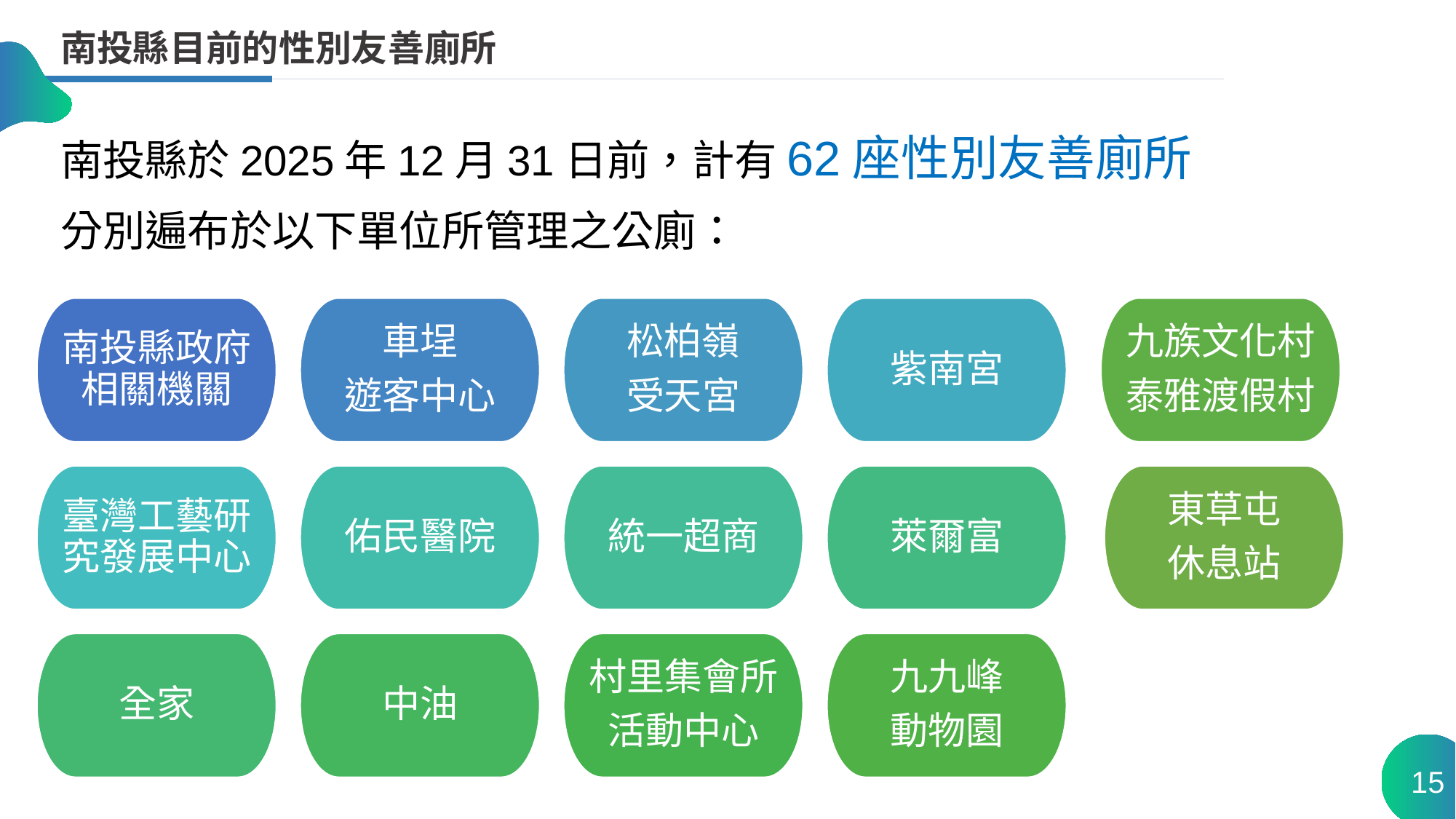

南投縣目前的性別友善廁所

南投縣於2025年12月31日前，計有62座性別友善廁所
分別遍布於以下單位所管理之公廁：

南投縣政府相關機關

車埕
遊客中心

松柏嶺
受天宮

紫南宮

九族文化村
泰雅渡假村

臺灣工藝研究發展中心

佑民醫院

統一超商

萊爾富

東草屯
休息站

全家

中油

村里集會所
活動中心

九九峰
動物園
南投縣政府相關機關
車埕遊客中心
松柏嶺受天宮
紫南宮
公益研究發展中心
佑民醫院
統一超商
萊爾富
全家
中油
村里集會所、活動中心
九九峰可愛世界
九族文化村
東草屯休息站